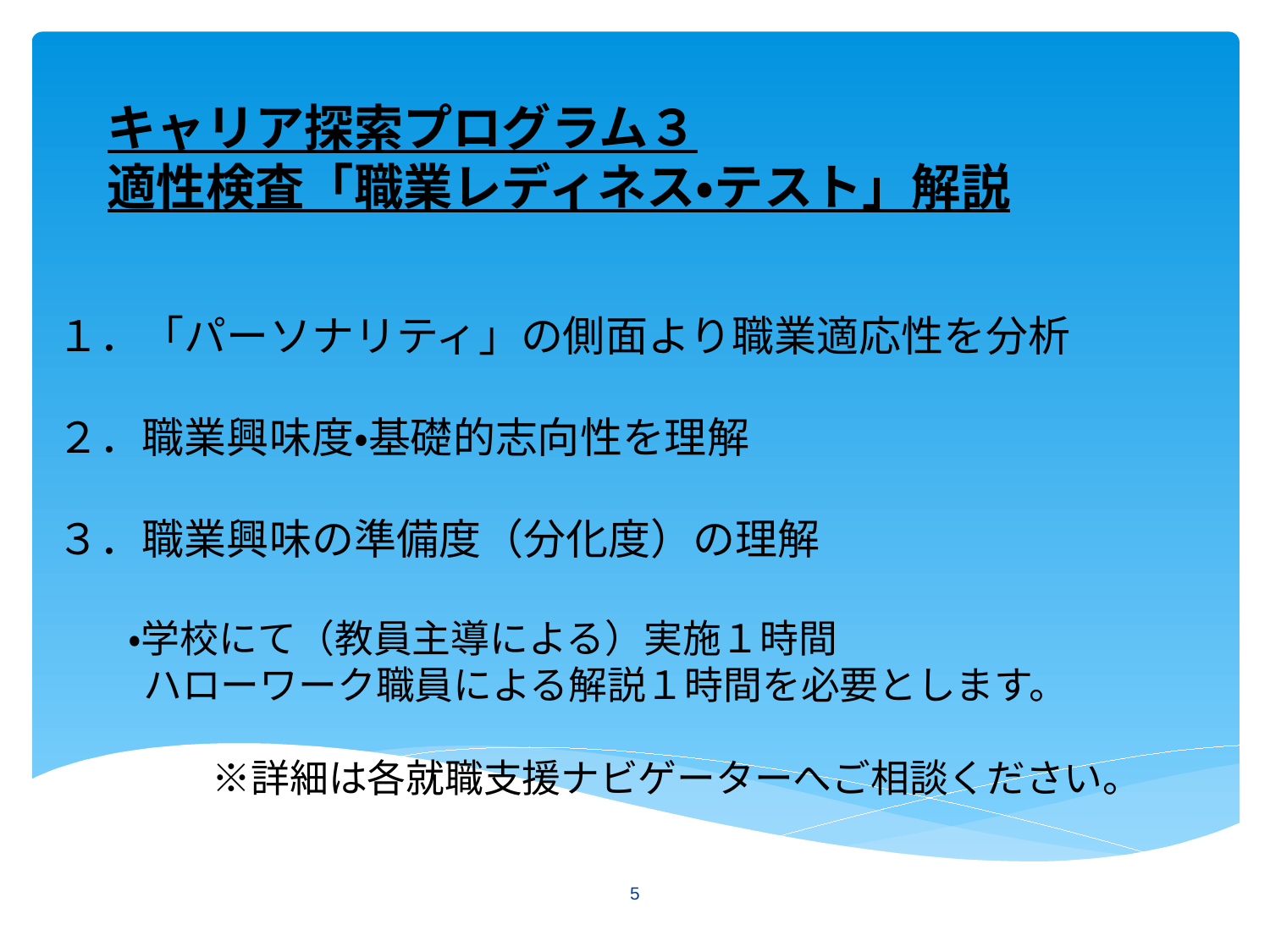

キャリア探索プログラム３
適性検査「職業レディネス・テスト」解説

１．「パーソナリティ」の側面より職業適応性を分析

２．職業興味度・基礎的志向性を理解

３．職業興味の準備度（分化度）の理解

　　・学校にて（教員主導による）実施１時間
　　 ハローワーク職員による解説１時間を必要とします。

　　　　※詳細は各就職支援ナビゲーターへご相談ください。

5